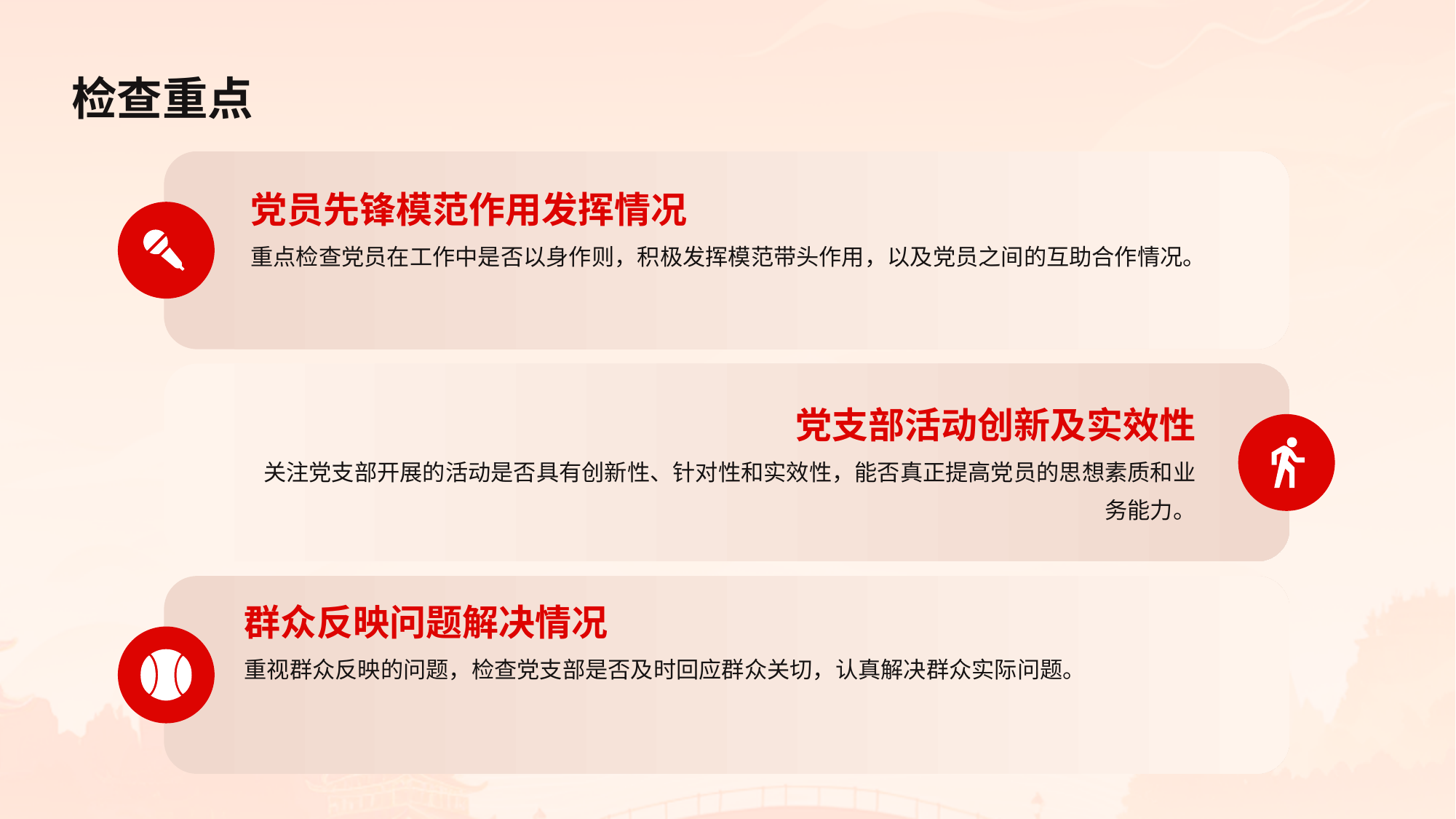

检查重点

党员先锋模范作用发挥情况

重点检查党员在工作中是否以身作则，积极发挥模范带头作用，以及党员之间的互助合作情况。

党支部活动创新及实效性

关注党支部开展的活动是否具有创新性、针对性和实效性，能否真正提高党员的思想素质和业务能力。

群众反映问题解决情况

重视群众反映的问题，检查党支部是否及时回应群众关切，认真解决群众实际问题。